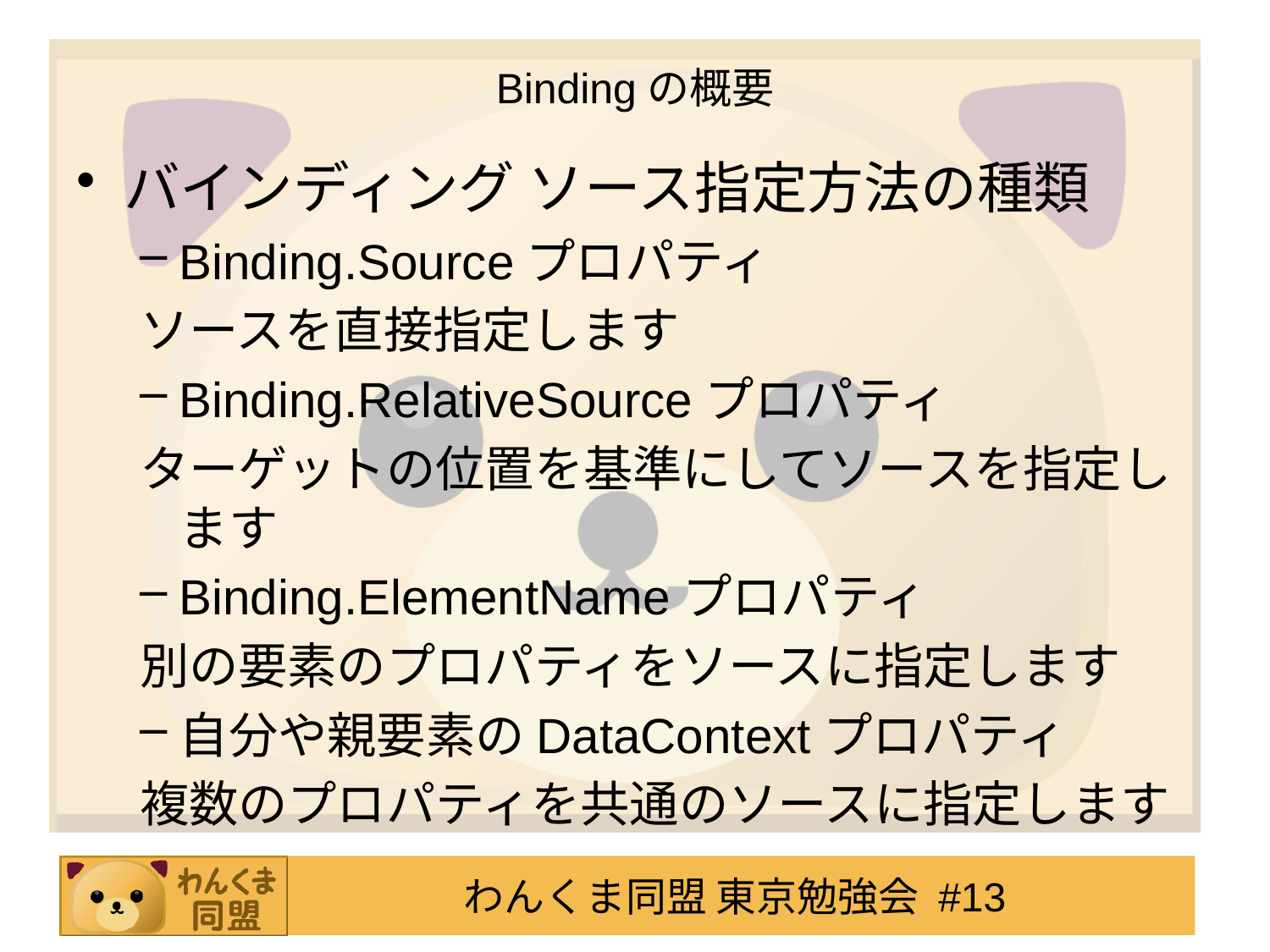

# Bindingの概要
バインディング ソース指定方法の種類
Binding.Sourceプロパティ
ソースを直接指定します
Binding.RelativeSourceプロパティ
ターゲットの位置を基準にしてソースを指定します
Binding.ElementNameプロパティ
別の要素のプロパティをソースに指定します
自分や親要素のDataContextプロパティ
複数のプロパティを共通のソースに指定します